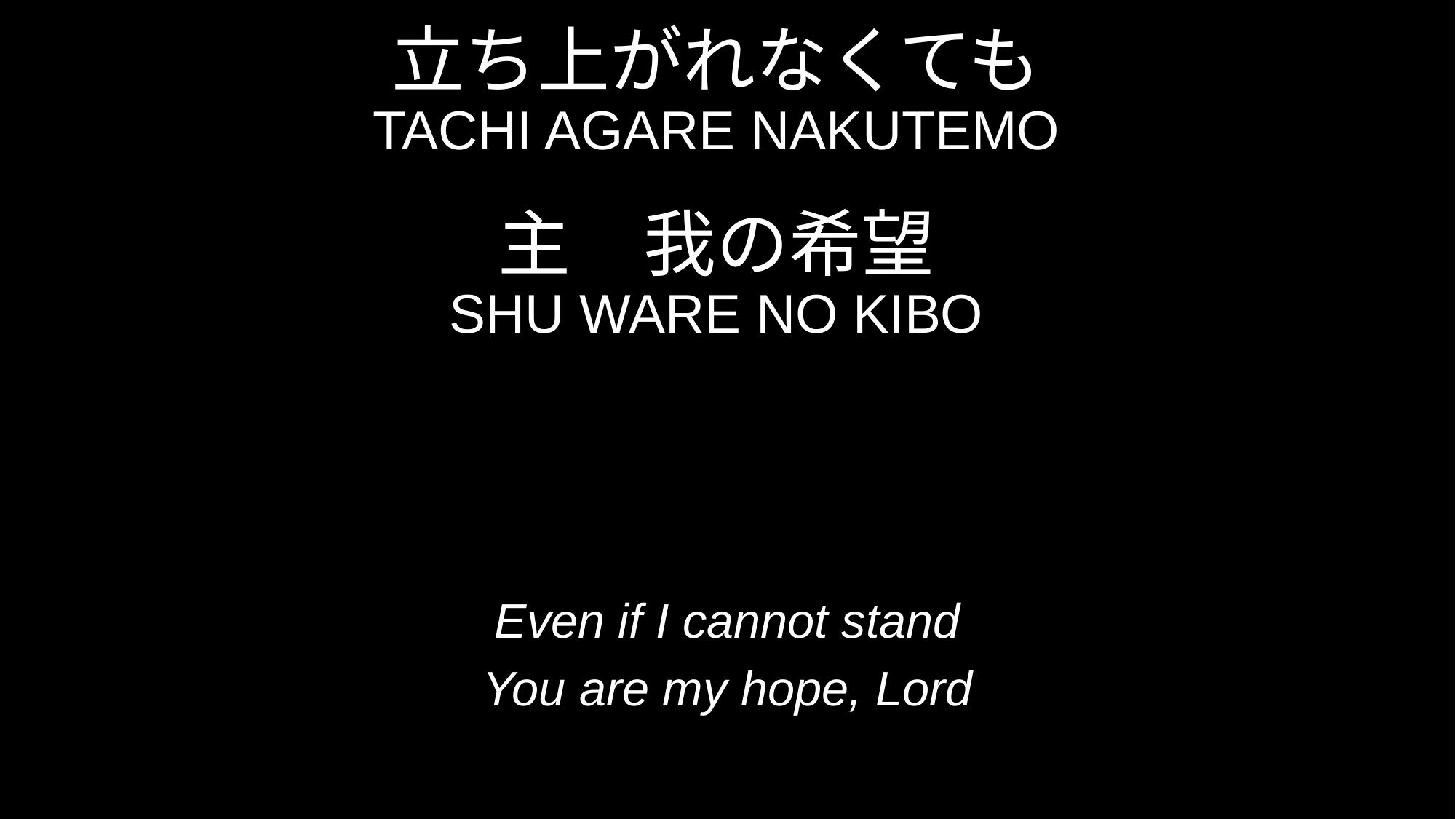

# 立ち上がれなくても TACHI AGARE NAKUTEMO 主　我の希望 SHU WARE NO KIBO
Even if I cannot stand
You are my hope, Lord